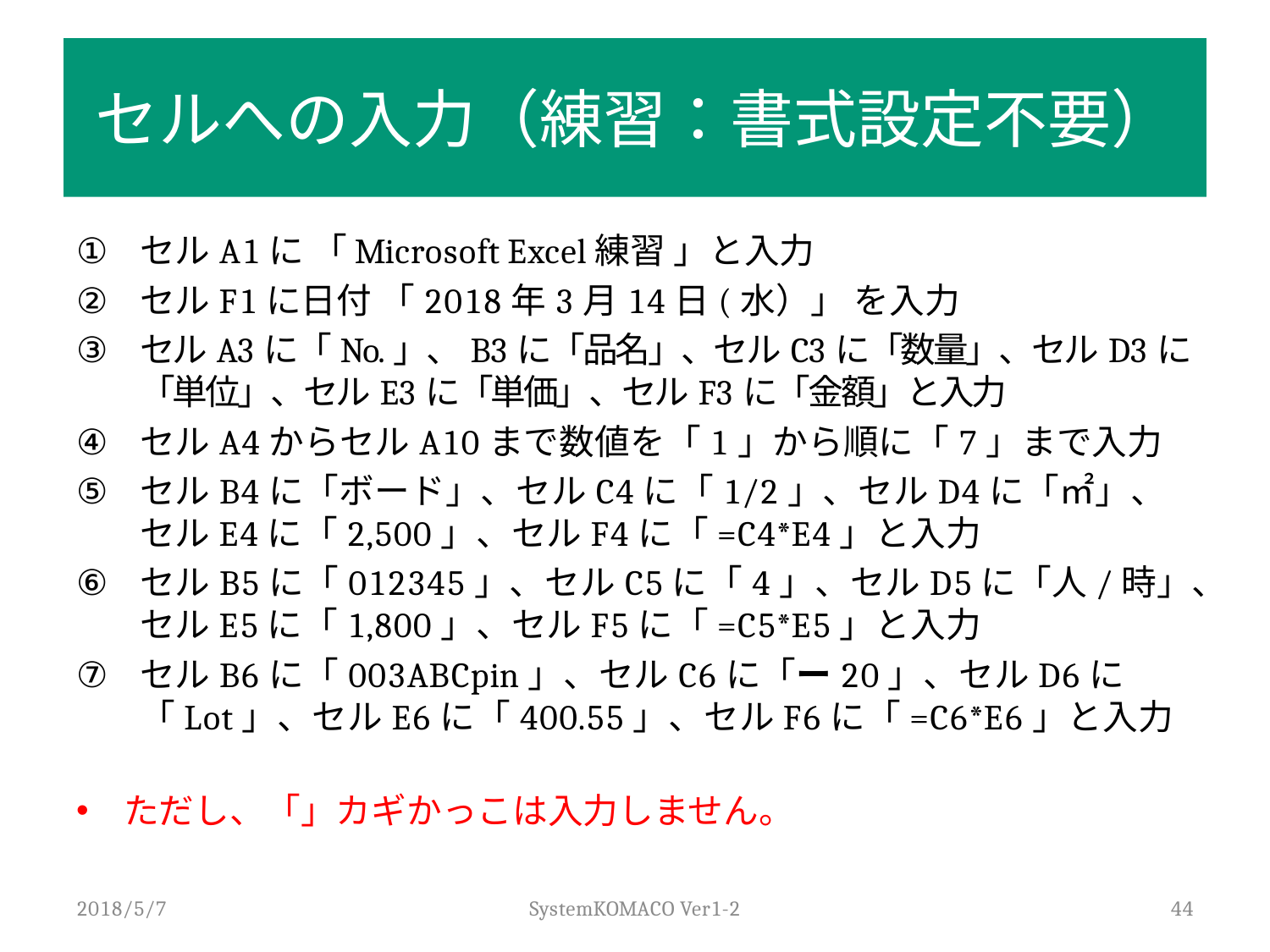

# セルへの入力（練習：書式設定不要）
セルA1に 「Microsoft Excel練習 」と入力
セルF1に日付 「2018年3月14日(水）」 を入力
セルA3に「No.」、B3に「品名」、セルC3に「数量」、セルD3に「単位」、セルE3に「単価」、セルF3に「金額」と入力
セルA4からセルA10まで数値を「1」から順に「7」まで入力
セルB4に「ボード」、セルC4に「1/2」、セルD4に「㎡」、セルE4に「2,500」、セルF4に「=C4*E4」と入力
セルB5に「012345」、セルC5に「4」、セルD5に「人/時」、セルE5に「1,800」、セルF5に「=C5*E5」と入力
セルB6に「003ABCpin」、セルC6に「ー20」、セルD6に「Lot」、セルE6に「400.55」、セルF6に「=C6*E6」と入力

ただし、「」カギかっこは入力しません。

2018/5/7
SystemKOMACO Ver1-2
44